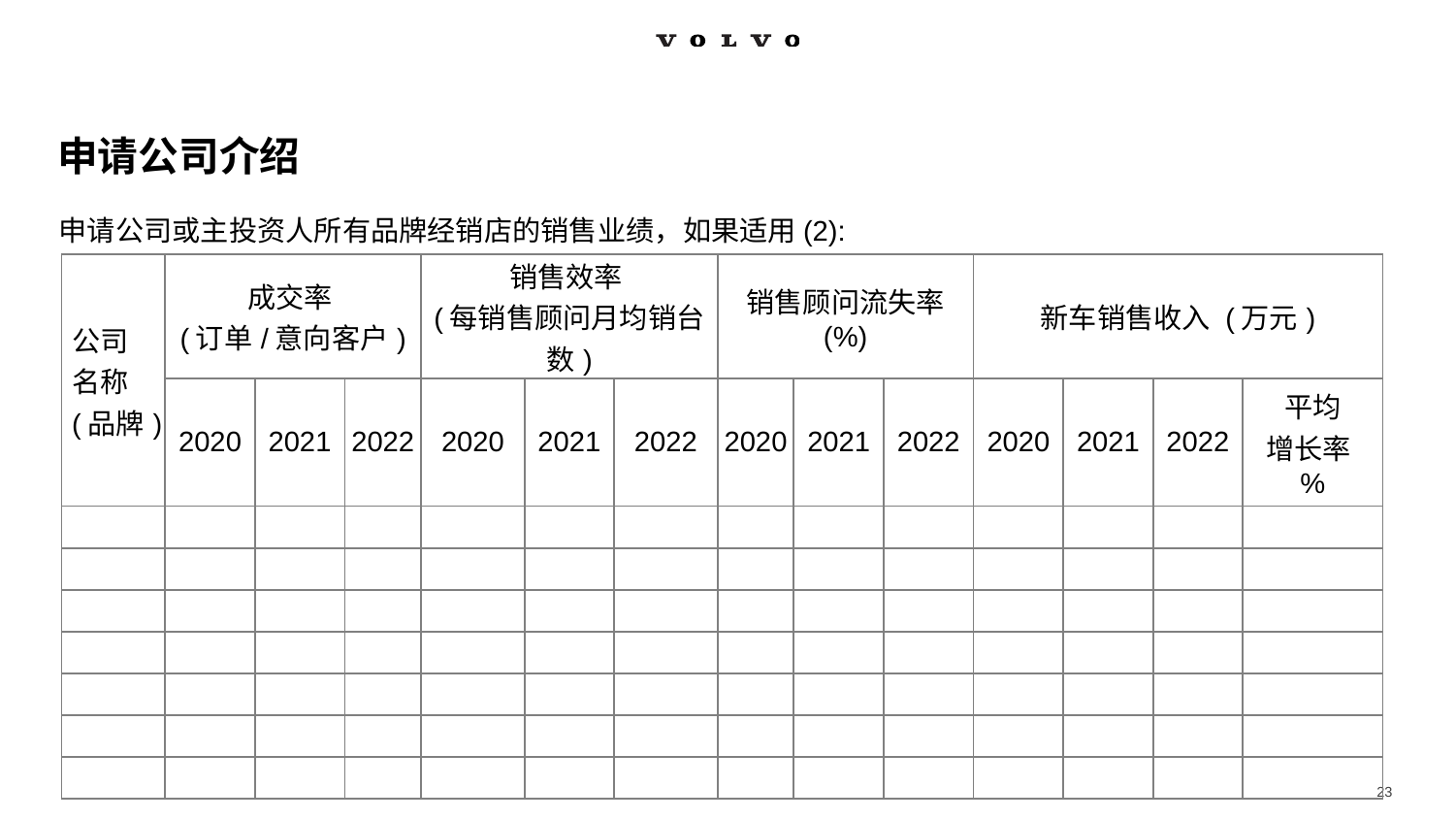

# 申请公司介绍
申请公司或主投资人所有品牌经销店的销售业绩，如果适用(2):

| 公司 名称 (品牌) | 成交率 (订单/意向客户) |  |  | 销售效率 (每销售顾问月均销台数) |  |  | 销售顾问流失率 (%) |  |  | 新车销售收入 (万元) |  |  |  |
| --- | --- | --- | --- | --- | --- | --- | --- | --- | --- | --- | --- | --- | --- |
|  | 2020 | 2021 | 2022 | 2020 | 2021 | 2022 | 2020 | 2021 | 2022 | 2020 | 2021 | 2022 | 平均 增长率% |
|  |  |  |  |  |  |  |  |  |  |  |  |  |  |
|  |  |  |  |  |  |  |  |  |  |  |  |  |  |
|  |  |  |  |  |  |  |  |  |  |  |  |  |  |
|  |  |  |  |  |  |  |  |  |  |  |  |  |  |
|  |  |  |  |  |  |  |  |  |  |  |  |  |  |
|  |  |  |  |  |  |  |  |  |  |  |  |  |  |
|  |  |  |  |  |  |  |  |  |  |  |  |  |  |
23